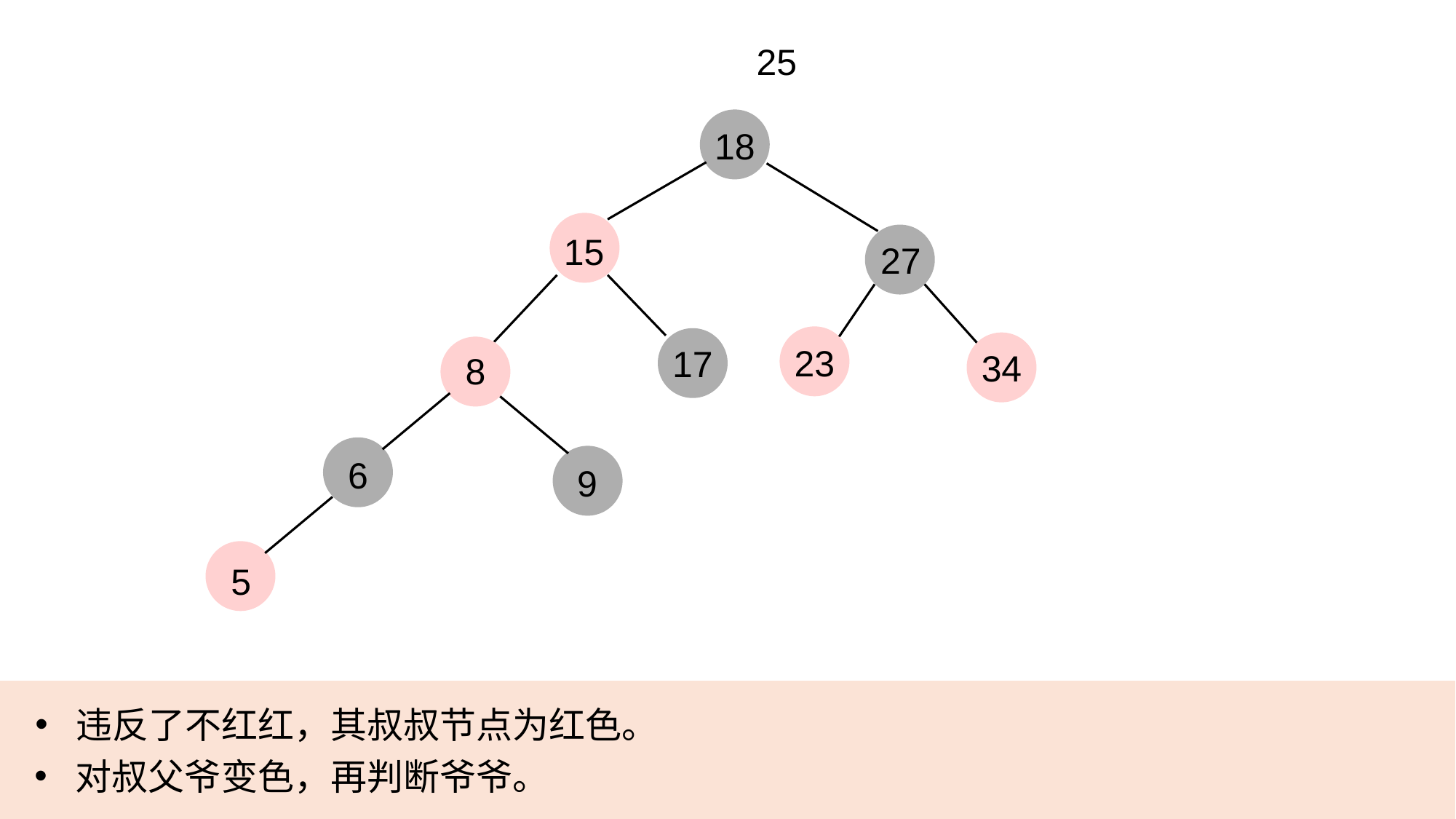

25

18

15

27

23
17

34
8

6
9

5

违反了不红红，其叔叔节点为红色。
对叔父爷变色，再判断爷爷。